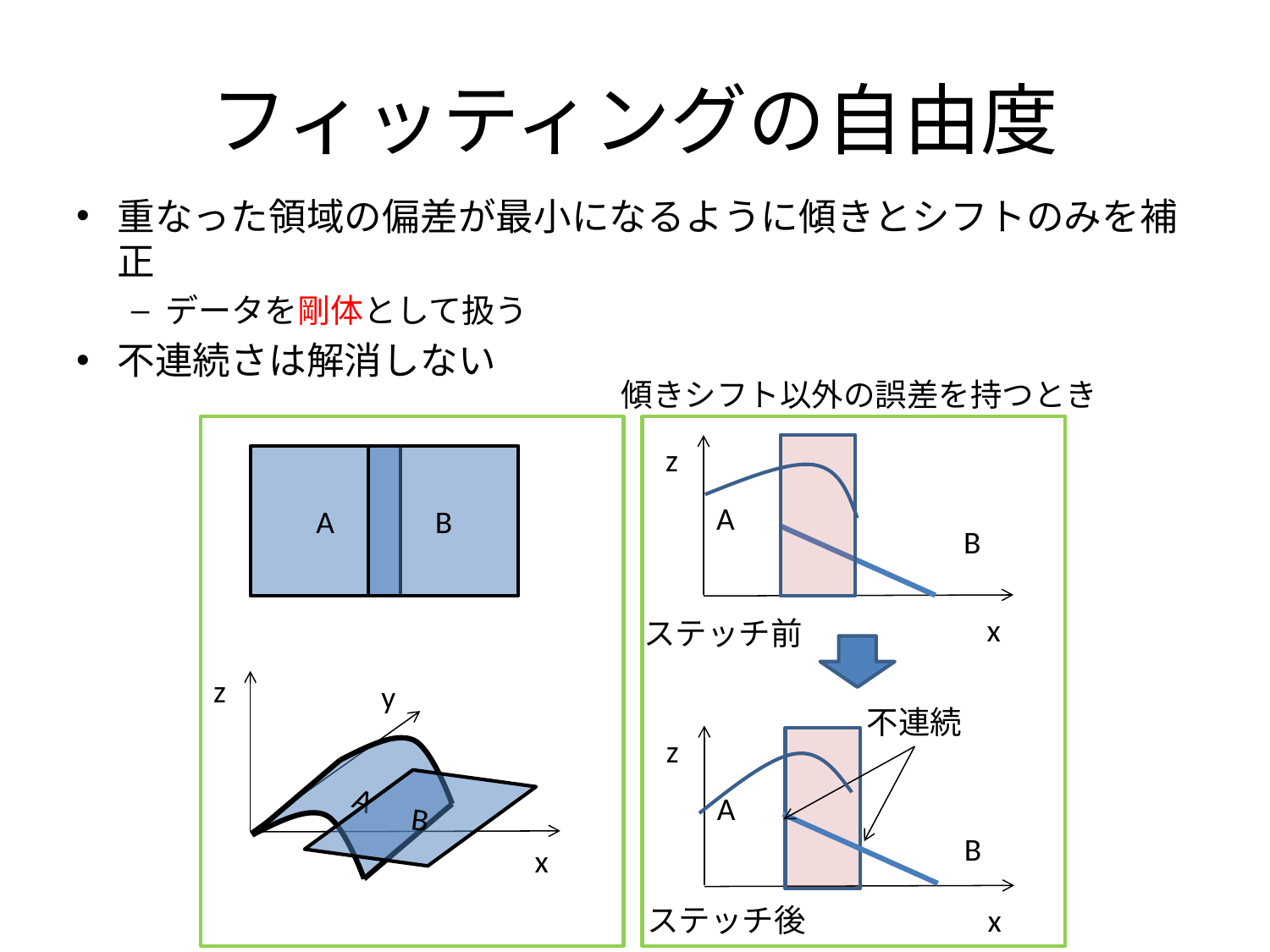

# フィッティングの自由度
重なった領域の偏差が最小になるように傾きとシフトのみを補正
データを剛体として扱う
不連続さは解消しない
傾きシフト以外の誤差を持つとき

z

A
B

A
B
x
ステッチ前

z
y

A
B
x
不連続
z

A
B
ステッチ後
x